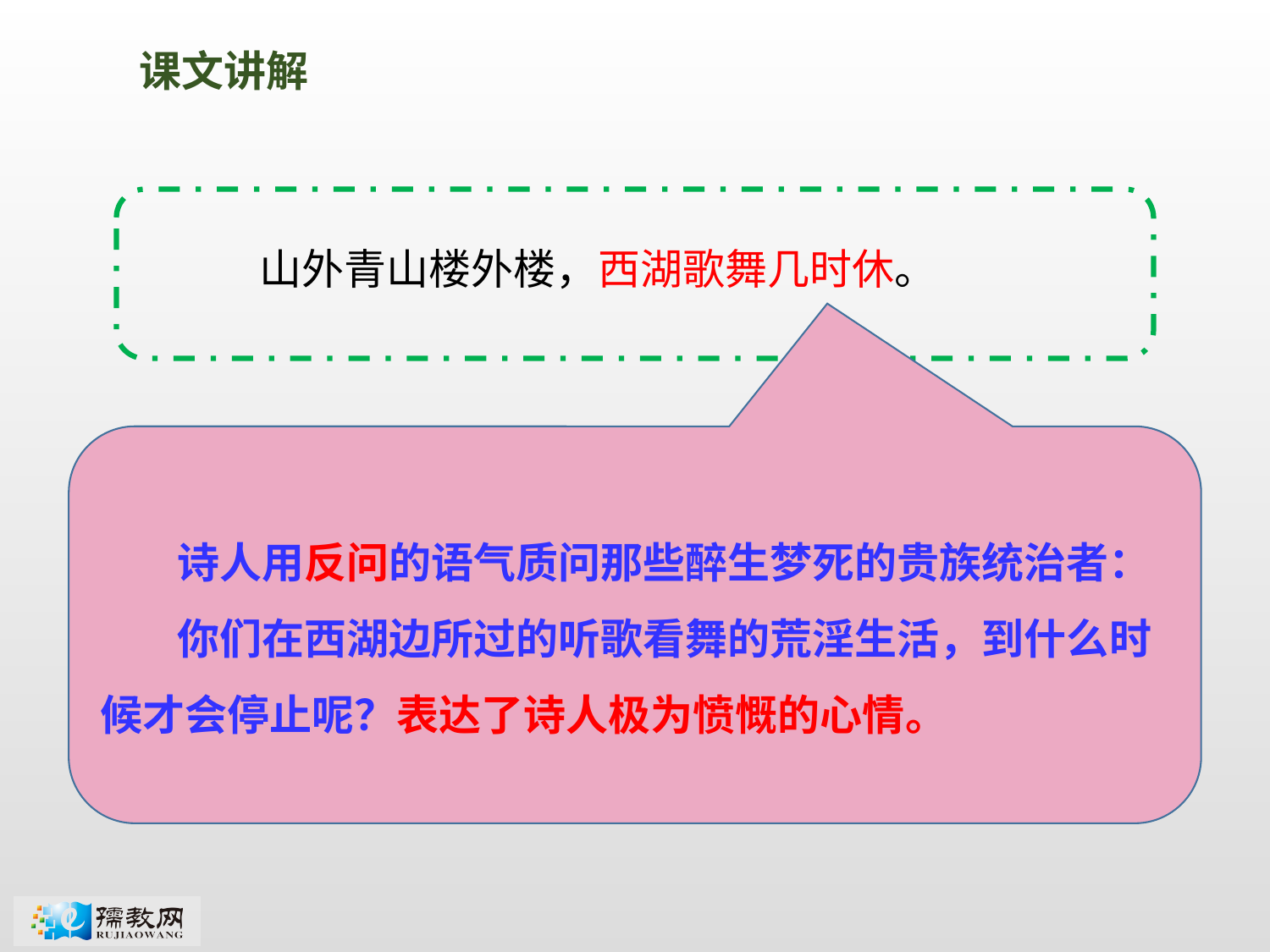

课文讲解

山外青山楼外楼，西湖歌舞几时休。
       诗人用反问的语气质问那些醉生梦死的贵族统治者：
       你们在西湖边所过的听歌看舞的荒淫生活，到什么时候才会停止呢？表达了诗人极为愤慨的心情。